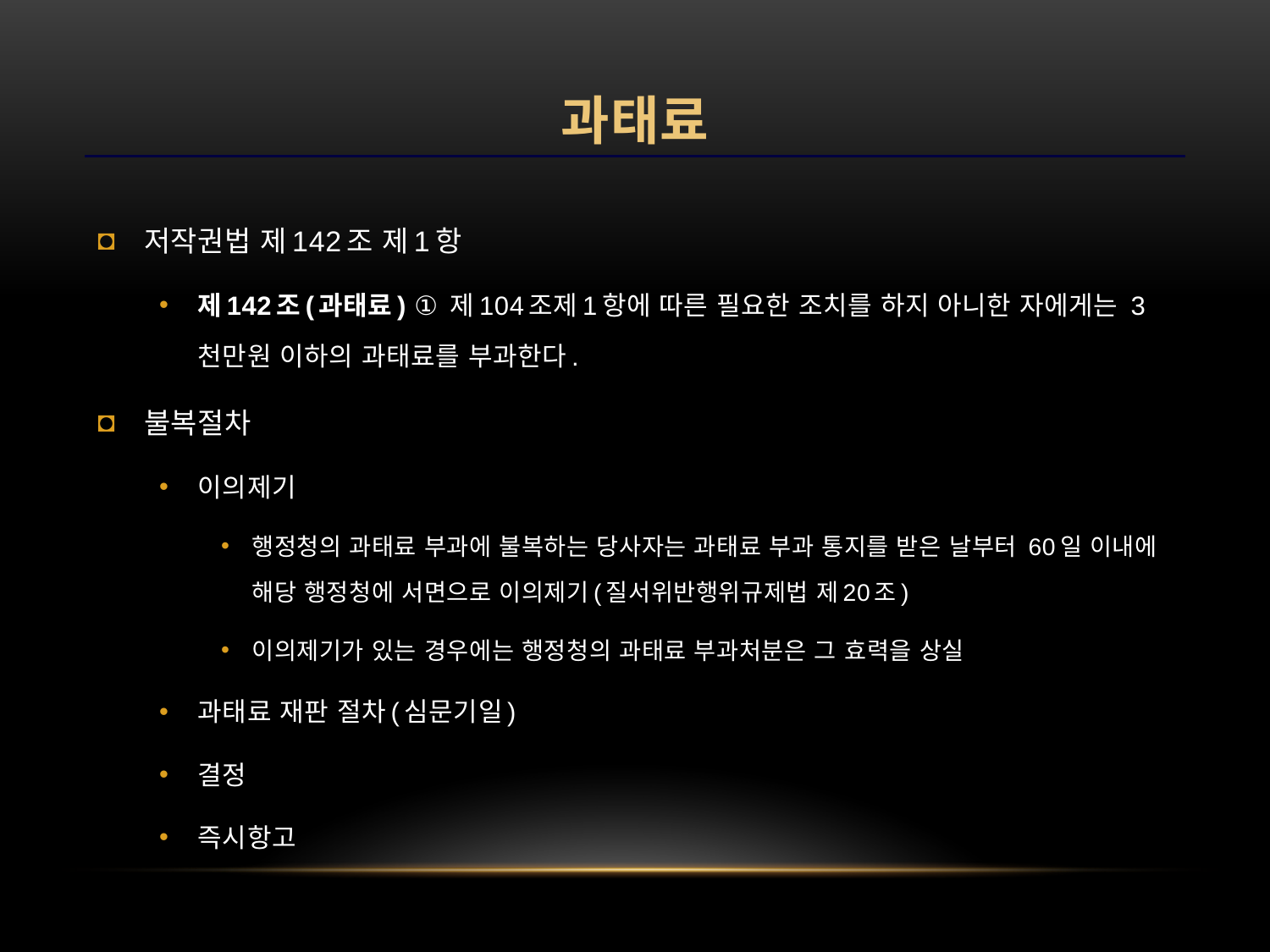

# 과태료
저작권법 제142조 제1항
제142조(과태료) ① 제104조제1항에 따른 필요한 조치를 하지 아니한 자에게는 3천만원 이하의 과태료를 부과한다.
불복절차
이의제기
행정청의 과태료 부과에 불복하는 당사자는 과태료 부과 통지를 받은 날부터 60일 이내에 해당 행정청에 서면으로 이의제기(질서위반행위규제법 제20조)
이의제기가 있는 경우에는 행정청의 과태료 부과처분은 그 효력을 상실
과태료 재판 절차(심문기일)
결정
즉시항고